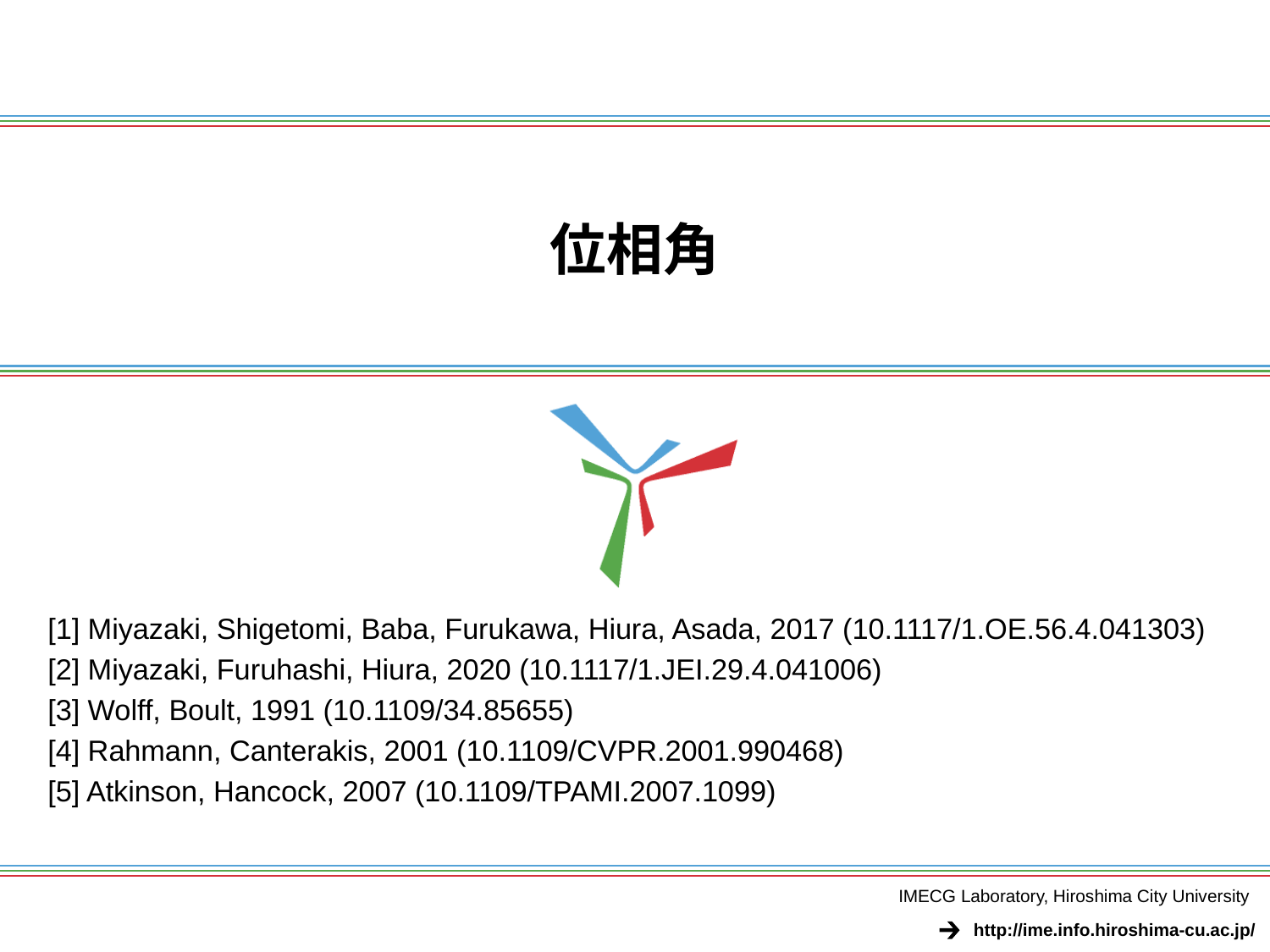

# 位相角
[1] Miyazaki, Shigetomi, Baba, Furukawa, Hiura, Asada, 2017 (10.1117/1.OE.56.4.041303)
[2] Miyazaki, Furuhashi, Hiura, 2020 (10.1117/1.JEI.29.4.041006)
[3] Wolff, Boult, 1991 (10.1109/34.85655)
[4] Rahmann, Canterakis, 2001 (10.1109/CVPR.2001.990468)
[5] Atkinson, Hancock, 2007 (10.1109/TPAMI.2007.1099)